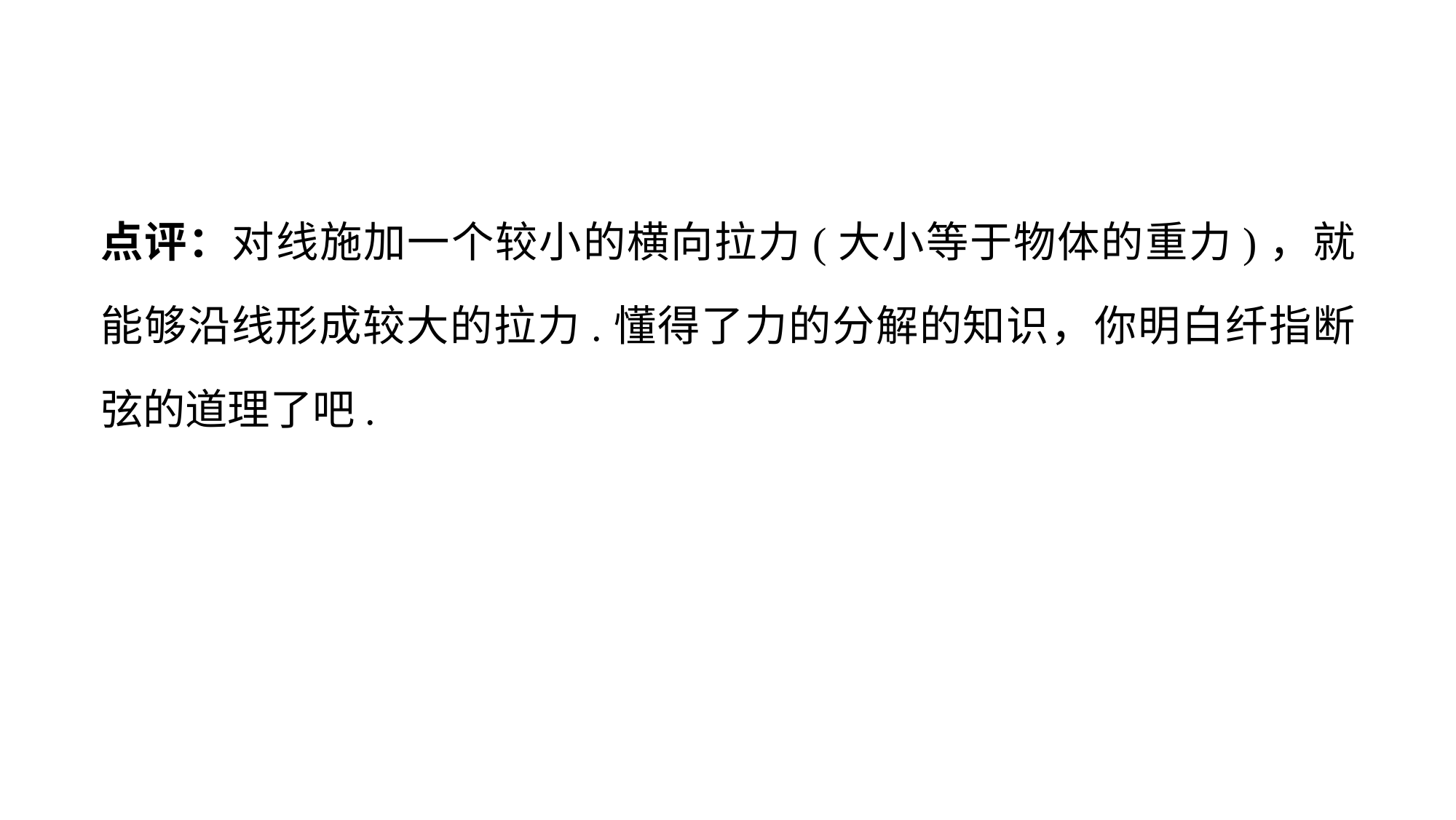

点评：对线施加一个较小的横向拉力(大小等于物体的重力)，就能够沿线形成较大的拉力.懂得了力的分解的知识，你明白纤指断弦的道理了吧.